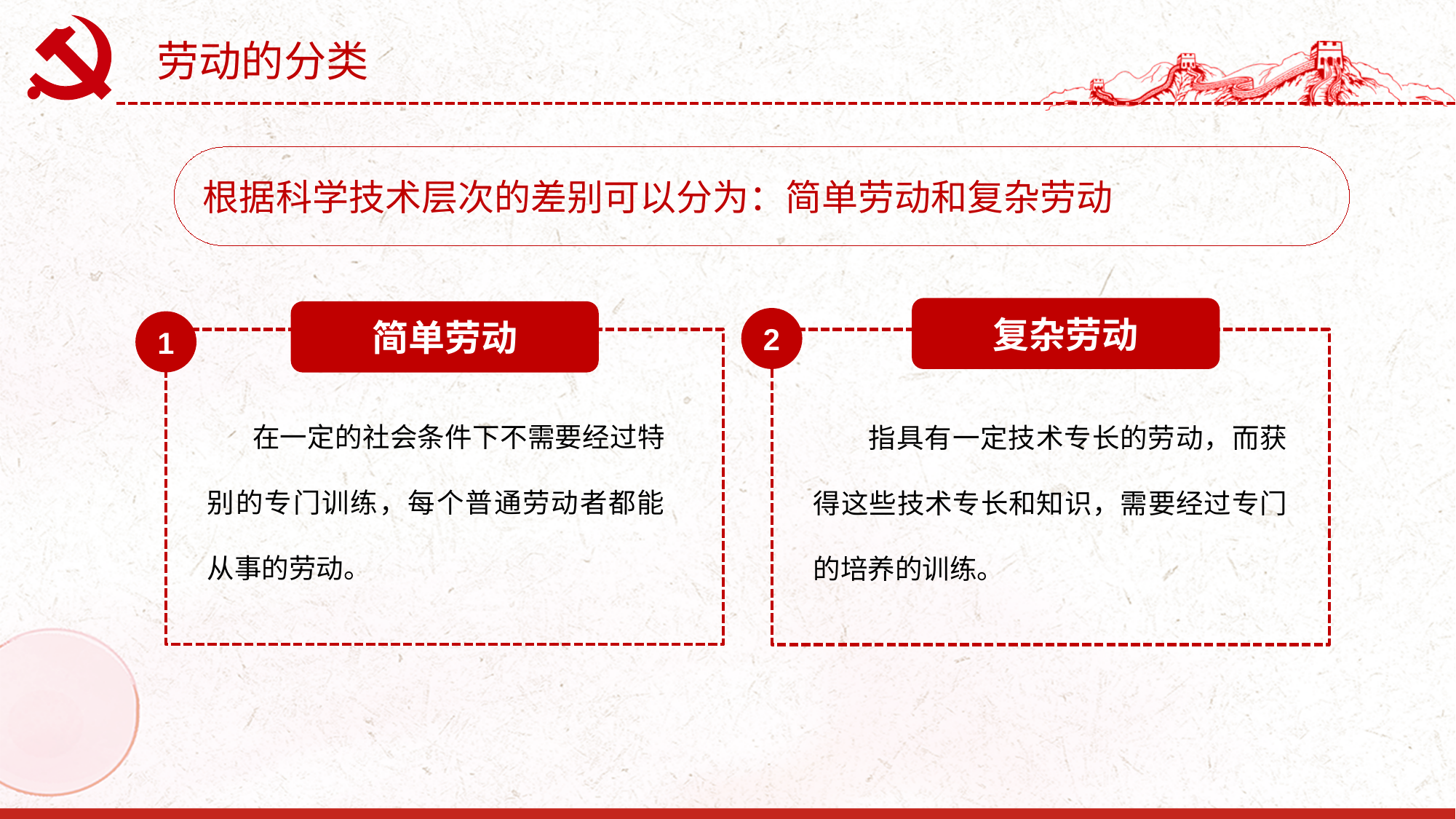

劳动的分类
根据科学技术层次的差别可以分为：简单劳动和复杂劳动
复杂劳动
简单劳动
2
1

      在一定的社会条件下不需要经过特别的专门训练，每个普通劳动者都能从事的劳动。
       指具有一定技术专长的劳动，而获得这些技术专长和知识，需要经过专门的培养的训练。